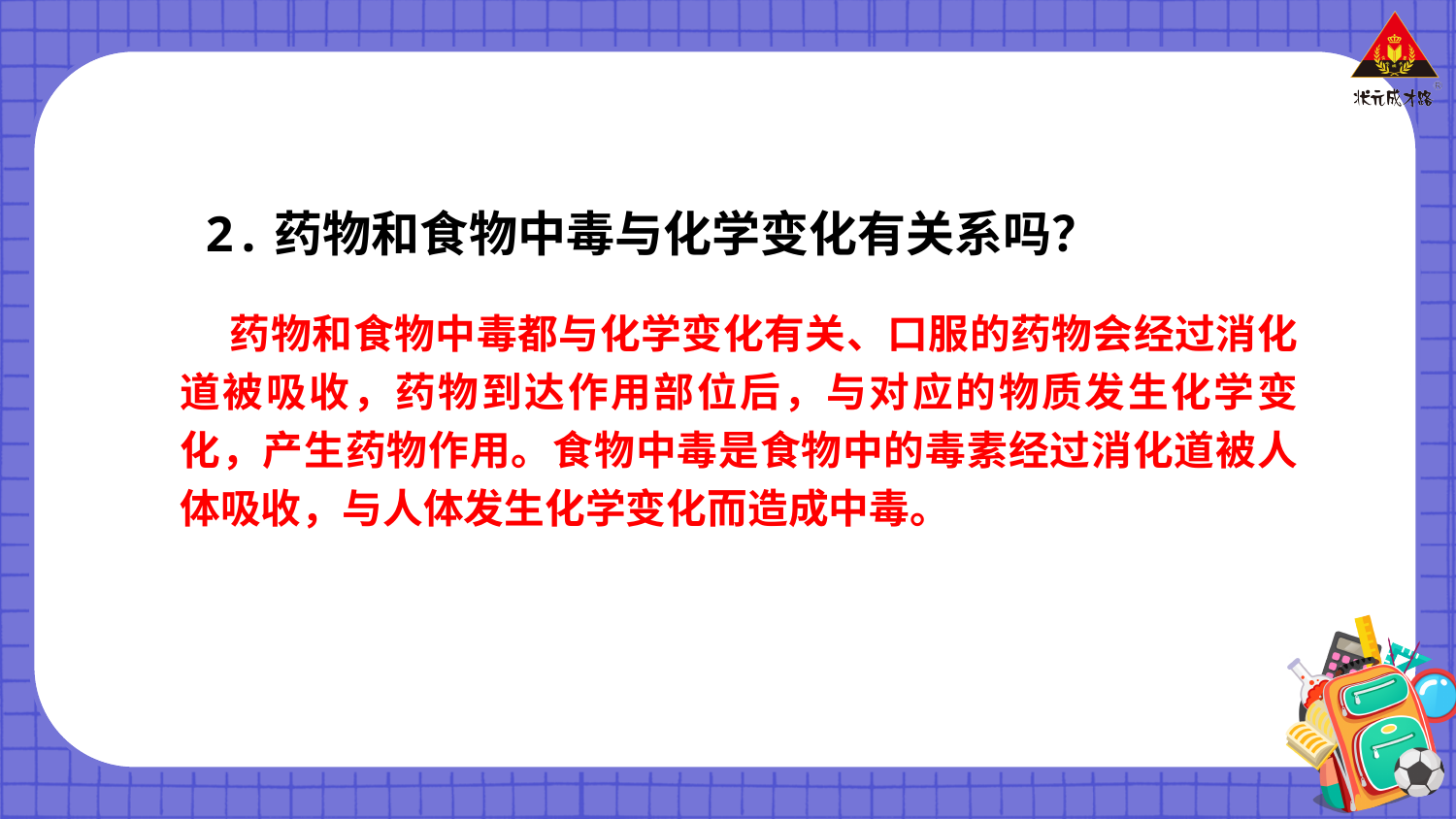

2.药物和食物中毒与化学变化有关系吗？
    药物和食物中毒都与化学变化有关、口服的药物会经过消化道被吸收，药物到达作用部位后，与对应的物质发生化学变化，产生药物作用。食物中毒是食物中的毒素经过消化道被人体吸收，与人体发生化学变化而造成中毒。